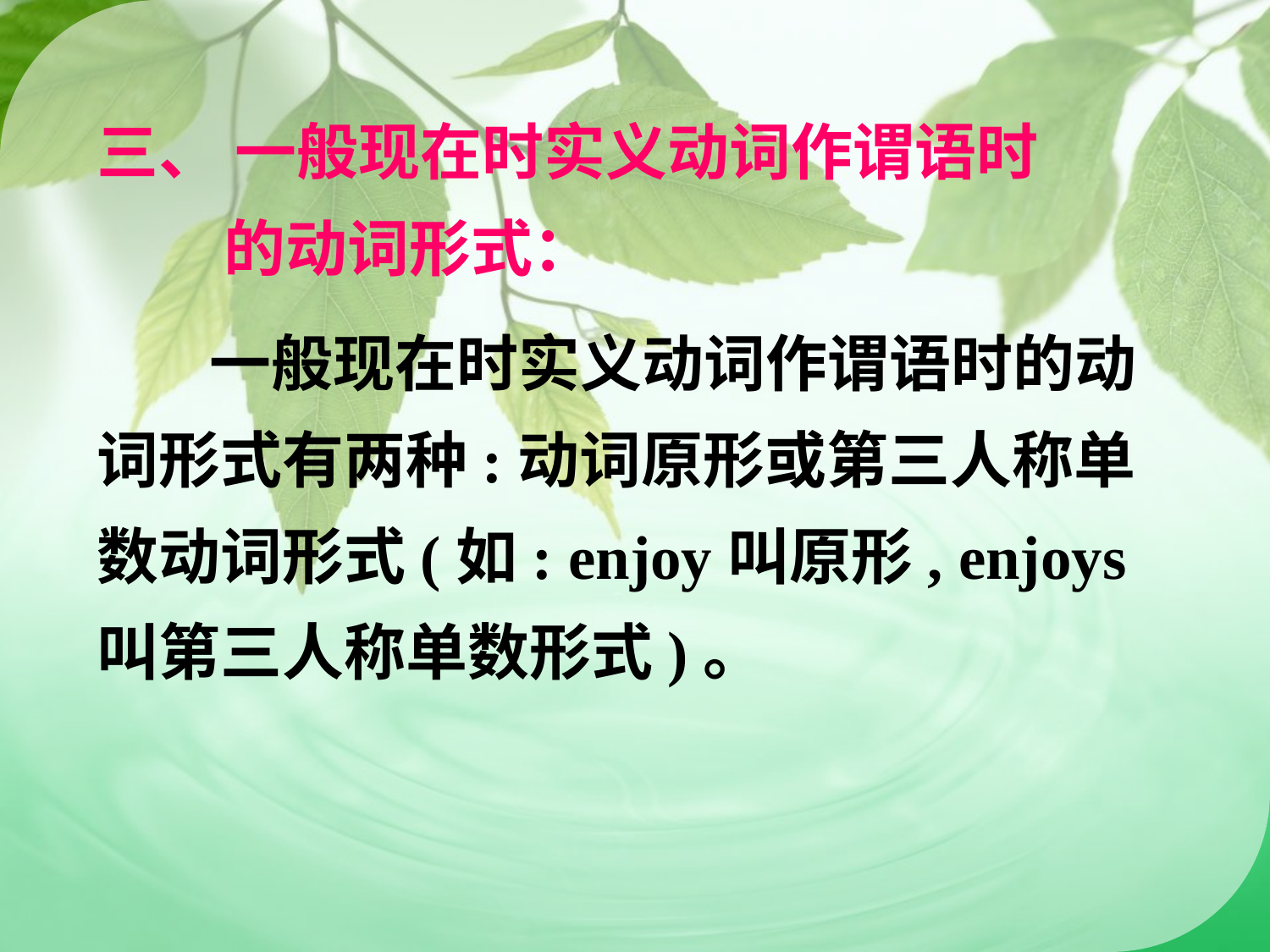

三、 一般现在时实义动词作谓语时
        的动词形式：

       一般现在时实义动词作谓语时的动词形式有两种:动词原形或第三人称单数动词形式(如: enjoy叫原形, enjoys叫第三人称单数形式)。